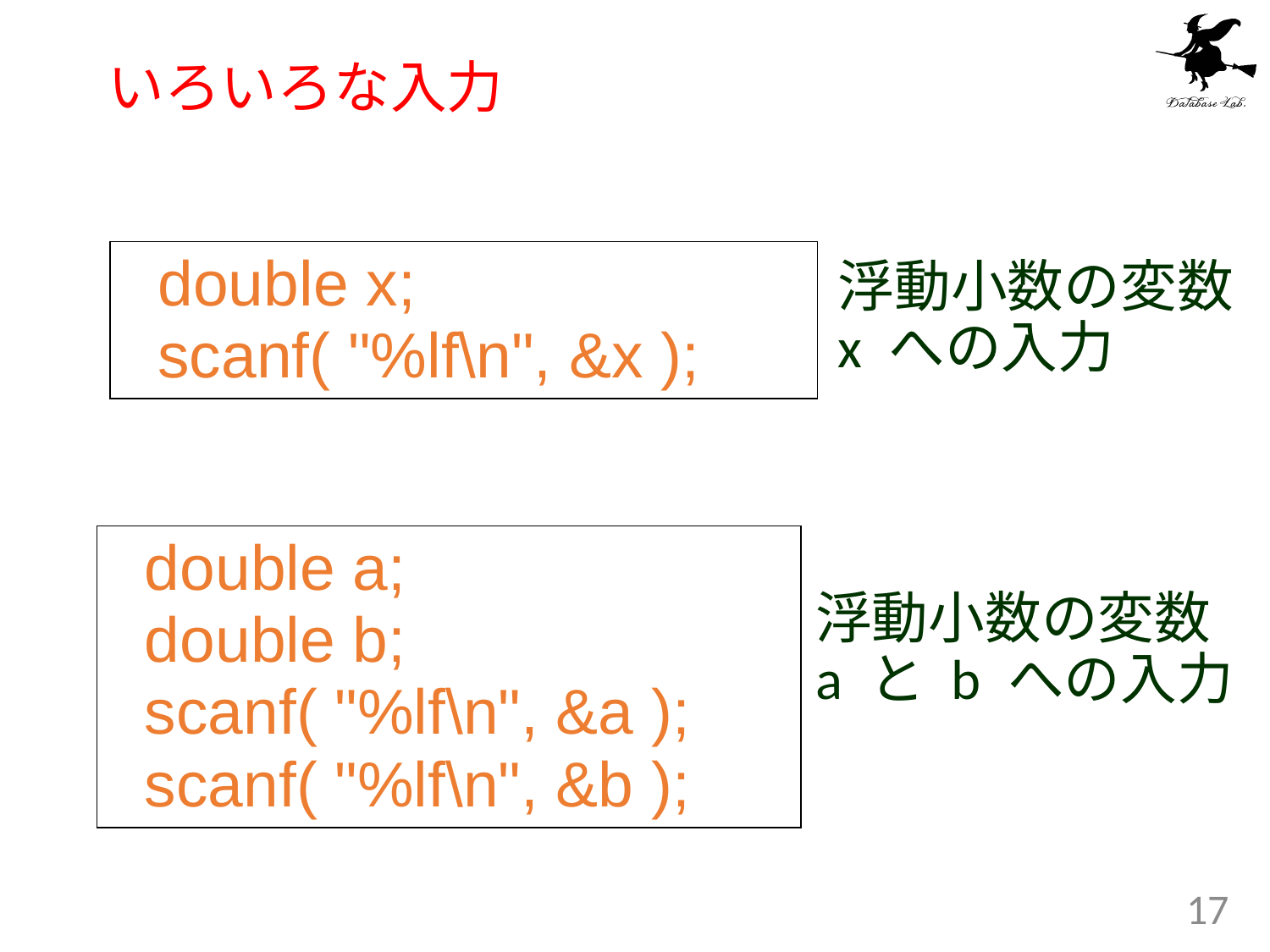

# いろいろな入力
  double x;
  scanf( "%lf\n", &x );
浮動小数の変数 x への入力

  double a;
  double b;
  scanf( "%lf\n", &a );
  scanf( "%lf\n", &b );
浮動小数の変数 a と b への入力

17